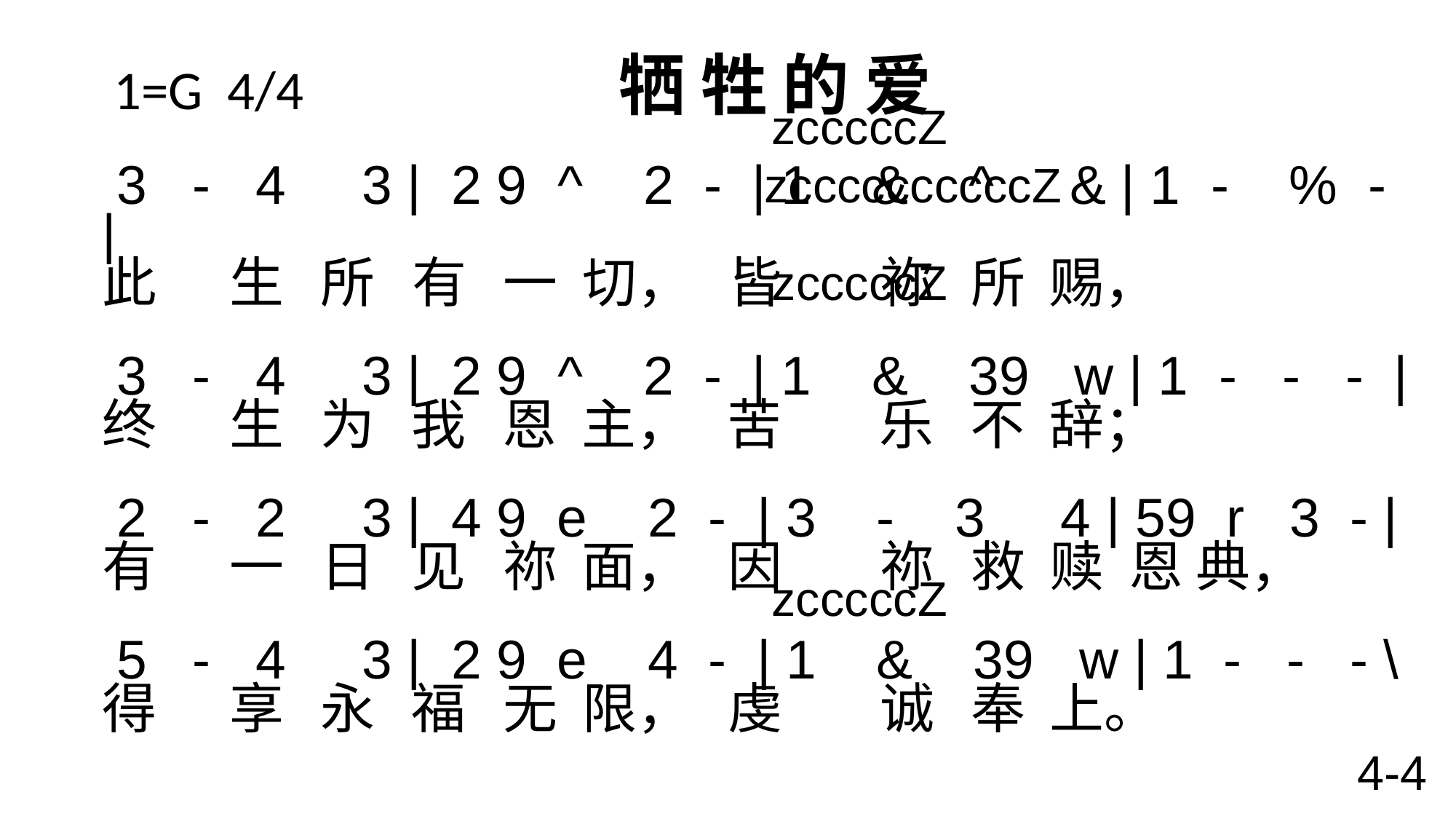

# 1=G  4/4                    牺 牲 的 爱
 zcccccZ                   zccccccccccZ
 3   -   4     3 |  2 9  ^    2  -  | 1    &    ^     & | 1  -    %  -  |
此      生   所   有   一  切，   皆        祢   所  赐，
 3   -   4     3 |  2 9  ^    2  -  | 1    &    39   w | 1  -   -   -  |
终      生   为   我   恩  主，   苦        乐   不  辞；
2   -   2     3 |  4 9  e    2  -  | 3    -    3     4 | 59  r   3  - |
有      一   日   见   祢  面，   因        祢   救  赎  恩 典，
5   -   4     3 |  2 9  e    4  -  | 1    &    39   w | 1  -   -   - \
得      享   永   福   无  限，   虔        诚   奉  上。
 zcccccZ
 zcccccZ
4-4